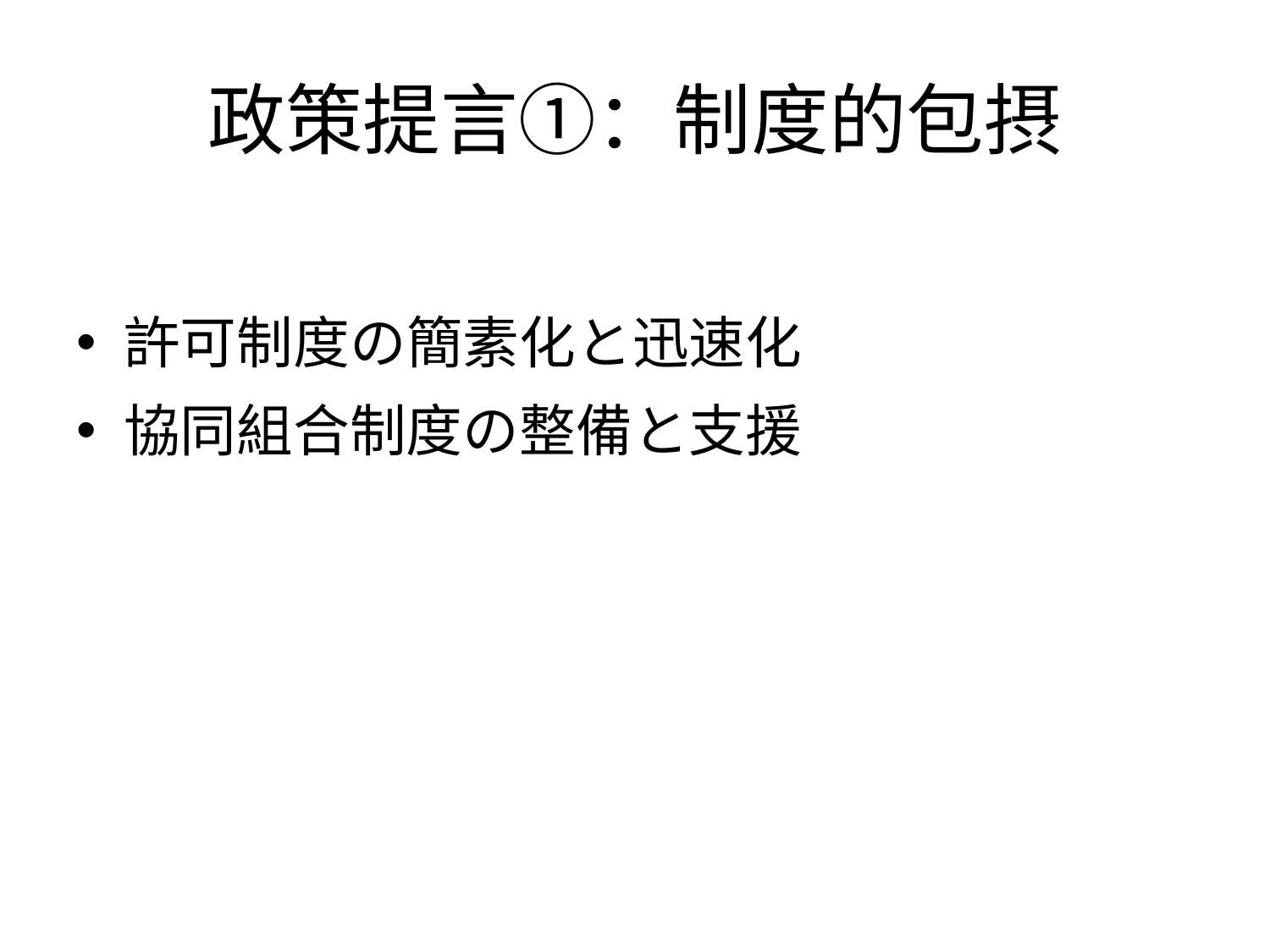

# 政策提言①：制度的包摂

許可制度の簡素化と迅速化
協同組合制度の整備と支援